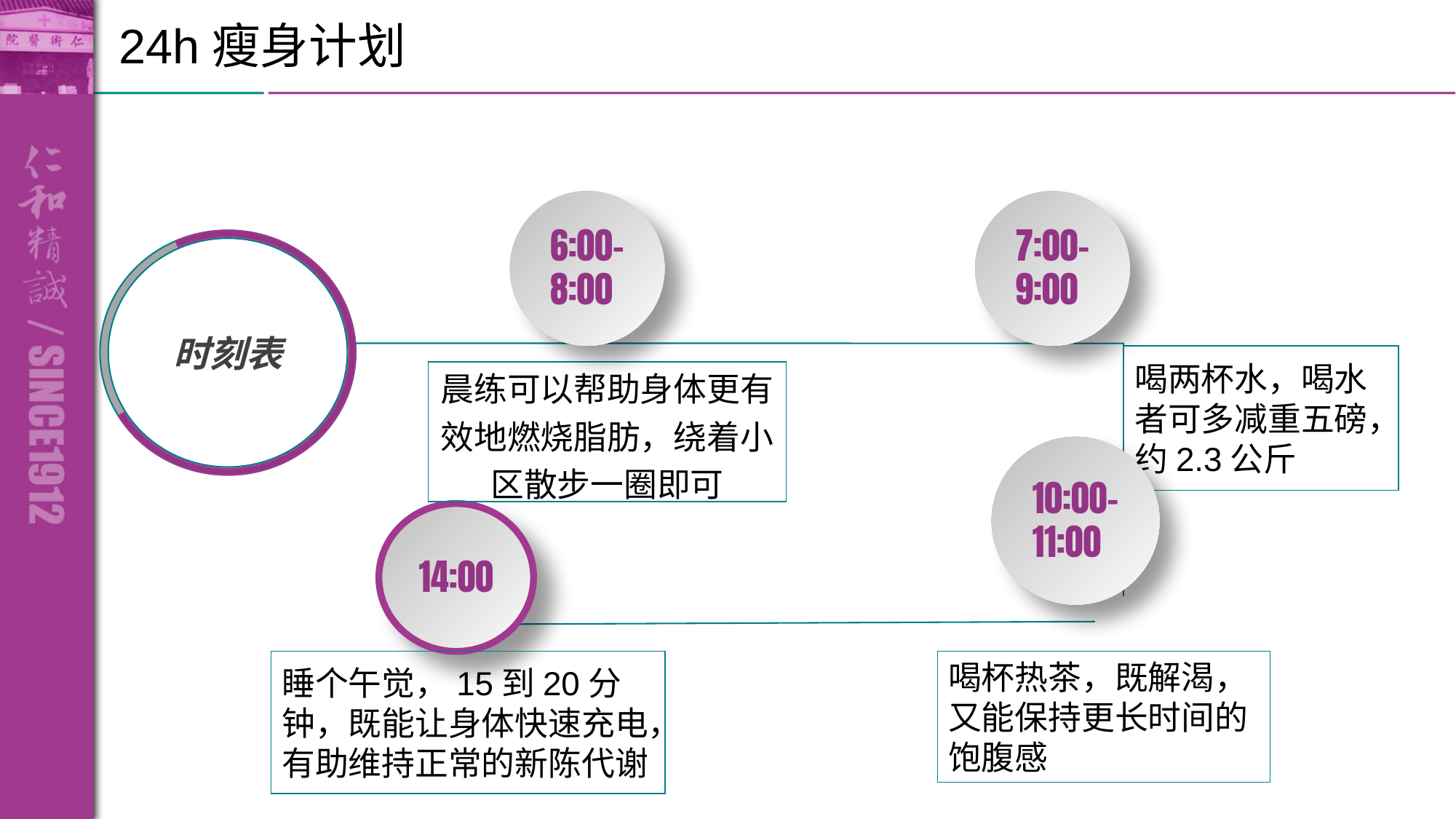

24h瘦身计划
6:00-8:00
7:00-9:00

时刻表

喝两杯水，喝水者可多减重五磅，约2.3公斤
晨练可以帮助身体更有效地燃烧脂肪，绕着小区散步一圈即可
14:00

喝杯热茶，既解渴，又能保持更长时间的饱腹感
睡个午觉，15到20分钟，既能让身体快速充电，有助维持正常的新陈代谢
10:00-11:00